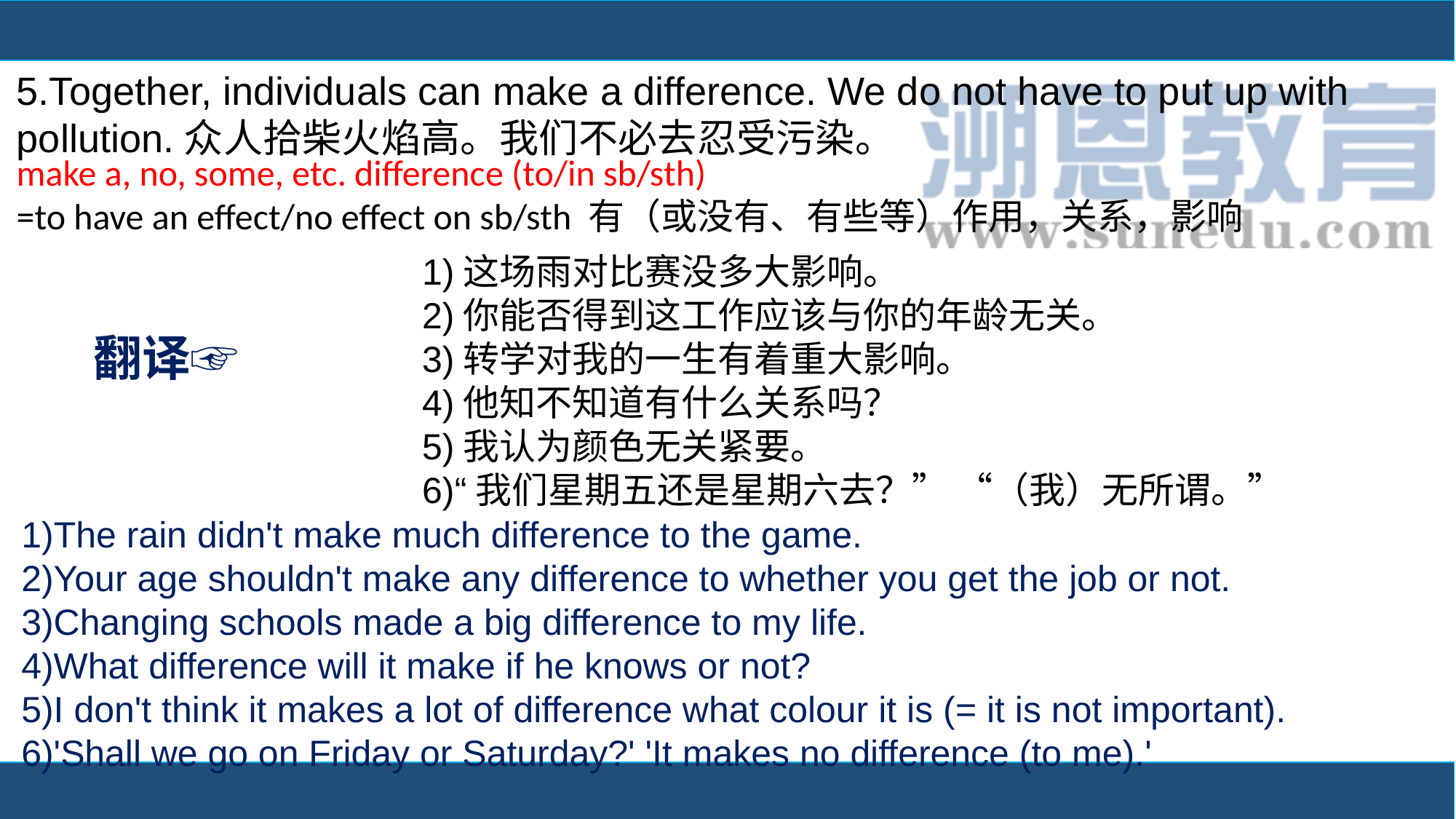

5.Together, individuals can make a difference. We do not have to put up with pollution.众人拾柴火焰高。我们不必去忍受污染。
make a, no, some, etc. difference (to/in sb/sth)
=to have an effect/no effect on sb/sth 有（或没有、有些等）作用，关系，影响
1)这场雨对比赛没多大影响。
2)你能否得到这工作应该与你的年龄无关。
3)转学对我的一生有着重大影响。
4)他知不知道有什么关系吗？
5)我认为颜色无关紧要。
6)“我们星期五还是星期六去？” “（我）无所谓。”

翻译☞
1)The rain didn't make much difference to the game.
2)Your age shouldn't make any difference to whether you get the job or not.
3)Changing schools made a big difference to my life.
4)What difference will it make if he knows or not?
5)I don't think it makes a lot of difference what colour it is (= it is not important).
6)'Shall we go on Friday or Saturday?' 'It makes no difference (to me).'